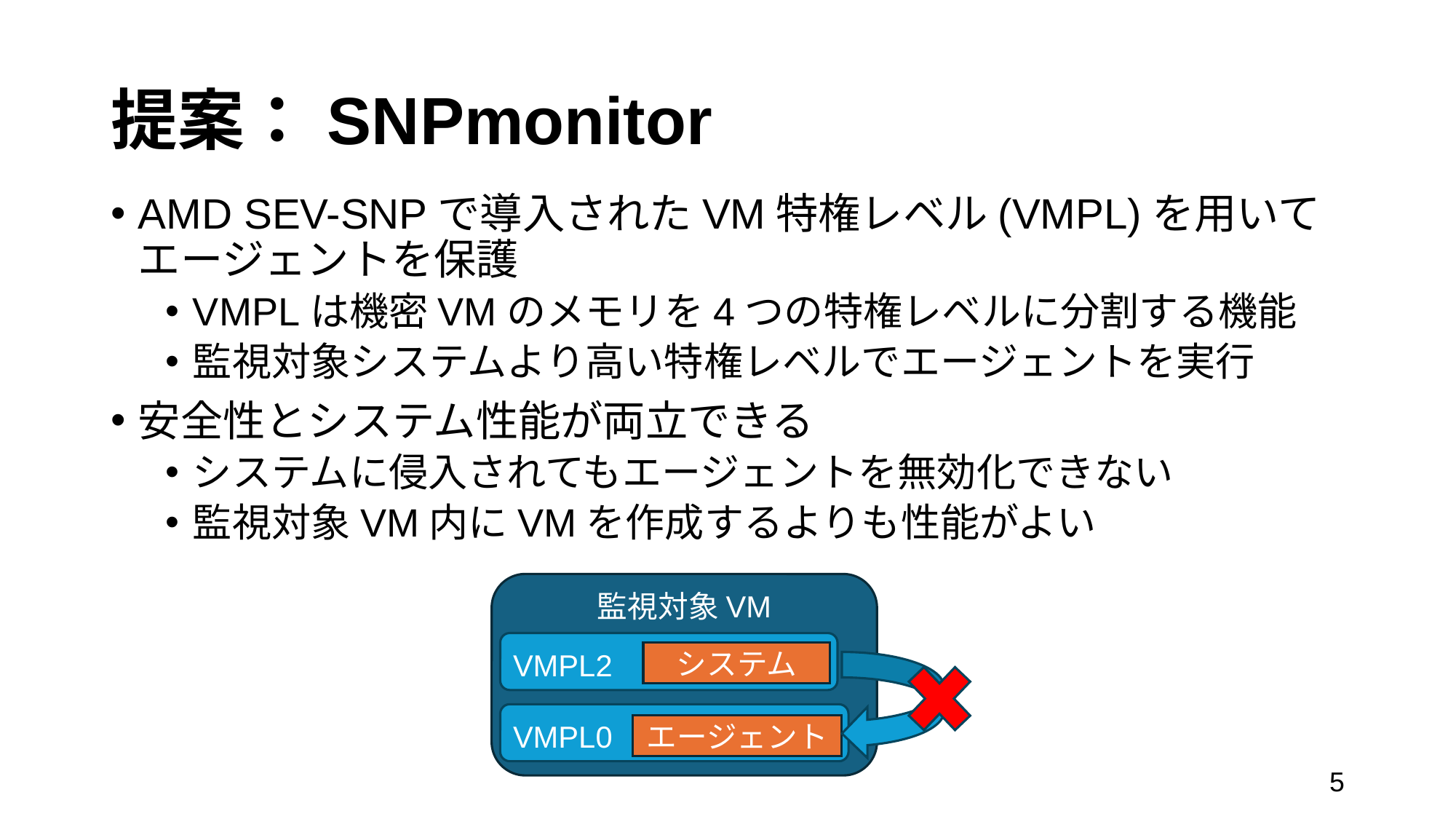

# 提案：SNPmonitor
AMD SEV-SNPで導入されたVM特権レベル(VMPL)を用いてエージェントを保護
VMPLは機密VMのメモリを4つの特権レベルに分割する機能
監視対象システムより高い特権レベルでエージェントを実行
安全性とシステム性能が両立できる
システムに侵入されてもエージェントを無効化できない
監視対象VM内にVMを作成するよりも性能がよい

監視対象VM

VMPL2
システム

VMPL0
エージェント
5